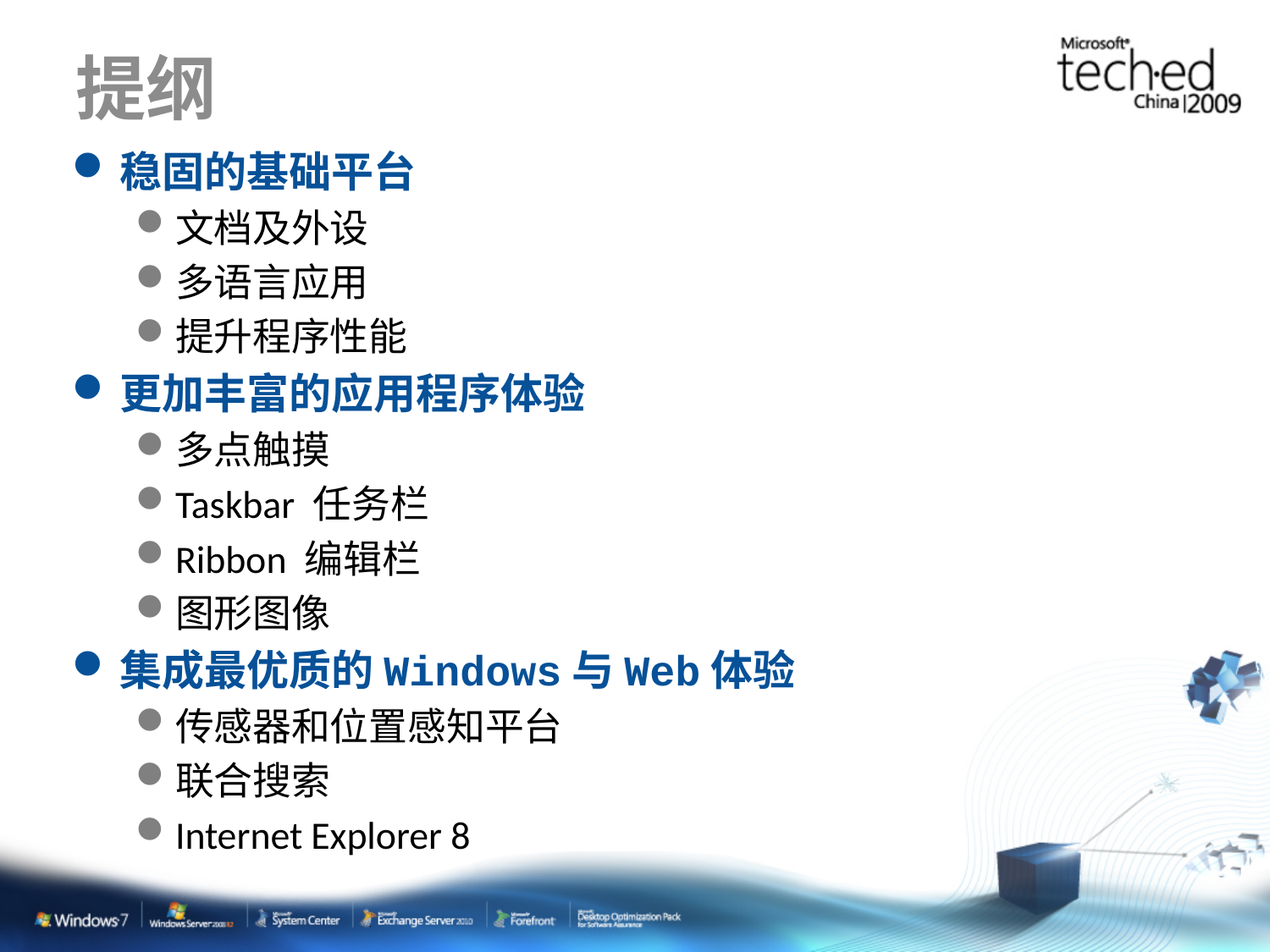

# 提纲
稳固的基础平台
文档及外设
多语言应用
提升程序性能
更加丰富的应用程序体验
多点触摸
Taskbar 任务栏
Ribbon 编辑栏
图形图像
集成最优质的Windows与Web体验
传感器和位置感知平台
联合搜索
Internet Explorer 8